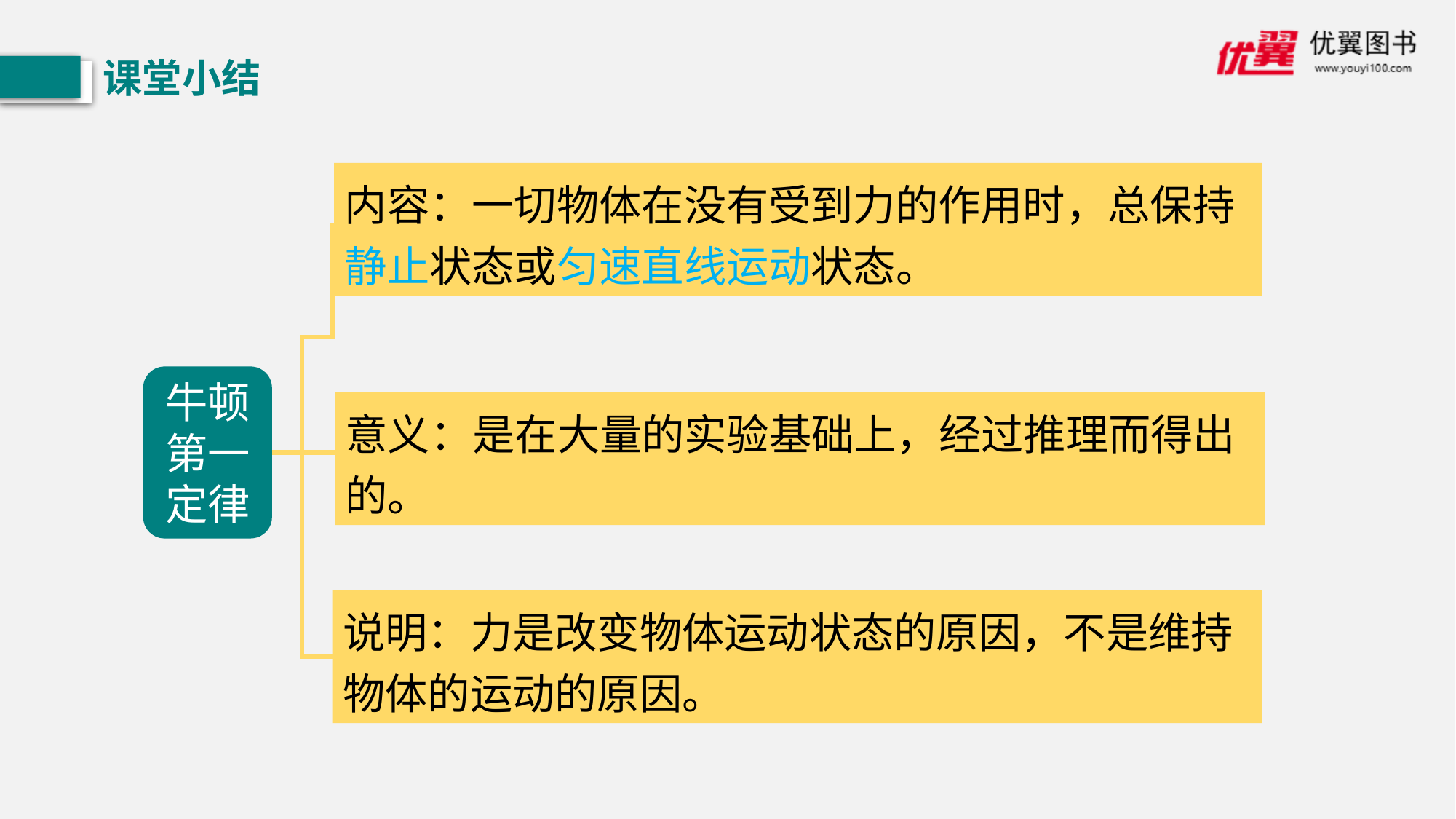

课堂小结

内容：一切物体在没有受到力的作用时，总保持静止状态或匀速直线运动状态。
牛顿第一定律
意义：是在大量的实验基础上，经过推理而得出的。
说明：力是改变物体运动状态的原因，不是维持物体的运动的原因。